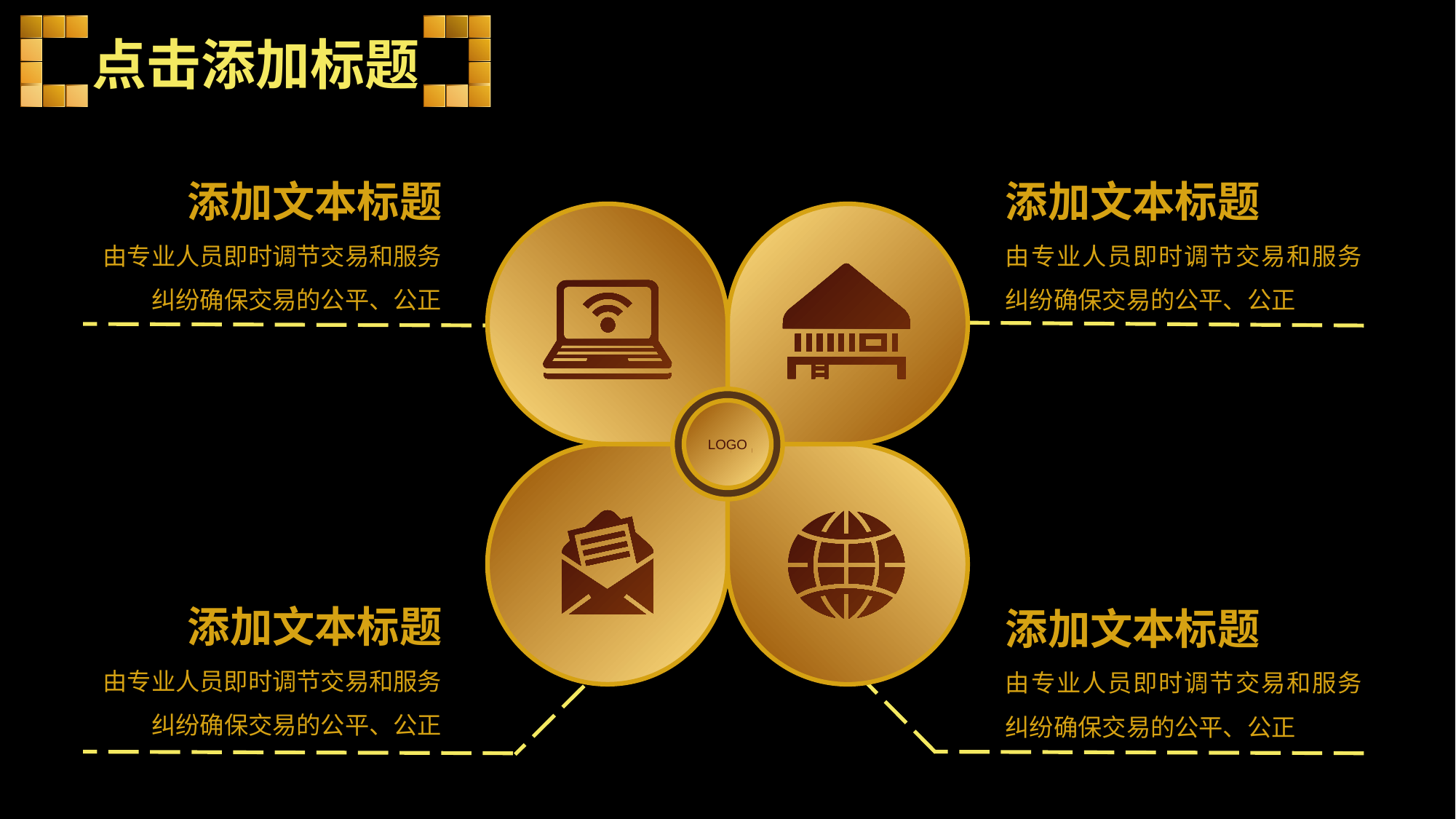

点击添加标题

添加文本标题
由专业人员即时调节交易和服务纠纷确保交易的公平、公正
添加文本标题
由专业人员即时调节交易和服务纠纷确保交易的公平、公正

LOGO

添加文本标题
由专业人员即时调节交易和服务纠纷确保交易的公平、公正
添加文本标题
由专业人员即时调节交易和服务纠纷确保交易的公平、公正